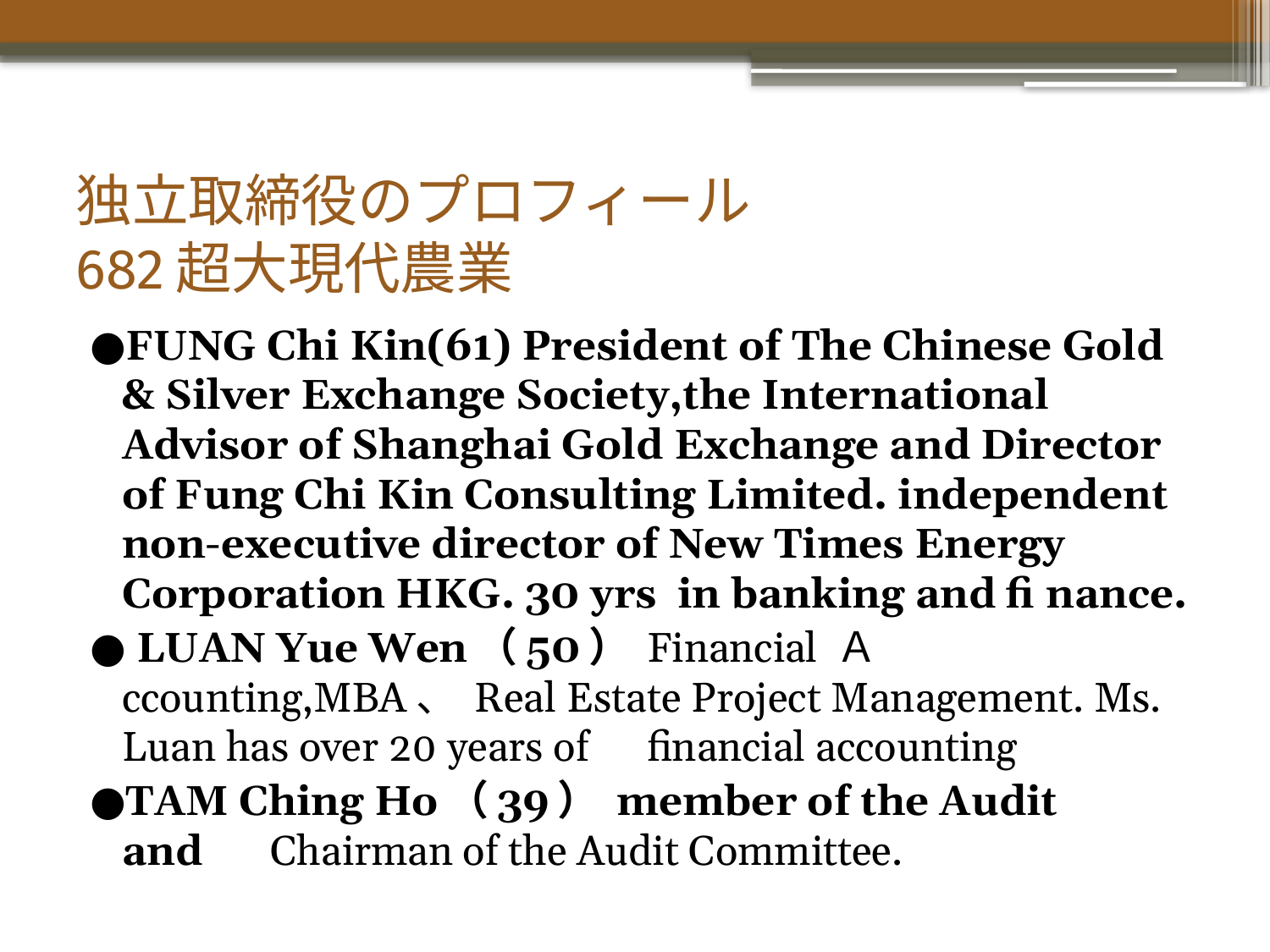

# 独立取締役のプロフィール 682超大現代農業
●FUNG Chi Kin(61) President of The Chinese Gold & Silver Exchange Society,the International Advisor of Shanghai Gold Exchange and Director of Fung Chi Kin Consulting Limited. independent non-executive director of New Times Energy Corporation HKG. 30 yrs  in banking and fi nance.
● LUAN Yue Wen（50） Financial Ａccounting,MBA、 Real Estate Project Management. Ms. Luan has over 20 years of　financial accounting
●TAM Ching Ho（39） member of the Audit and　 Chairman of the Audit Committee.